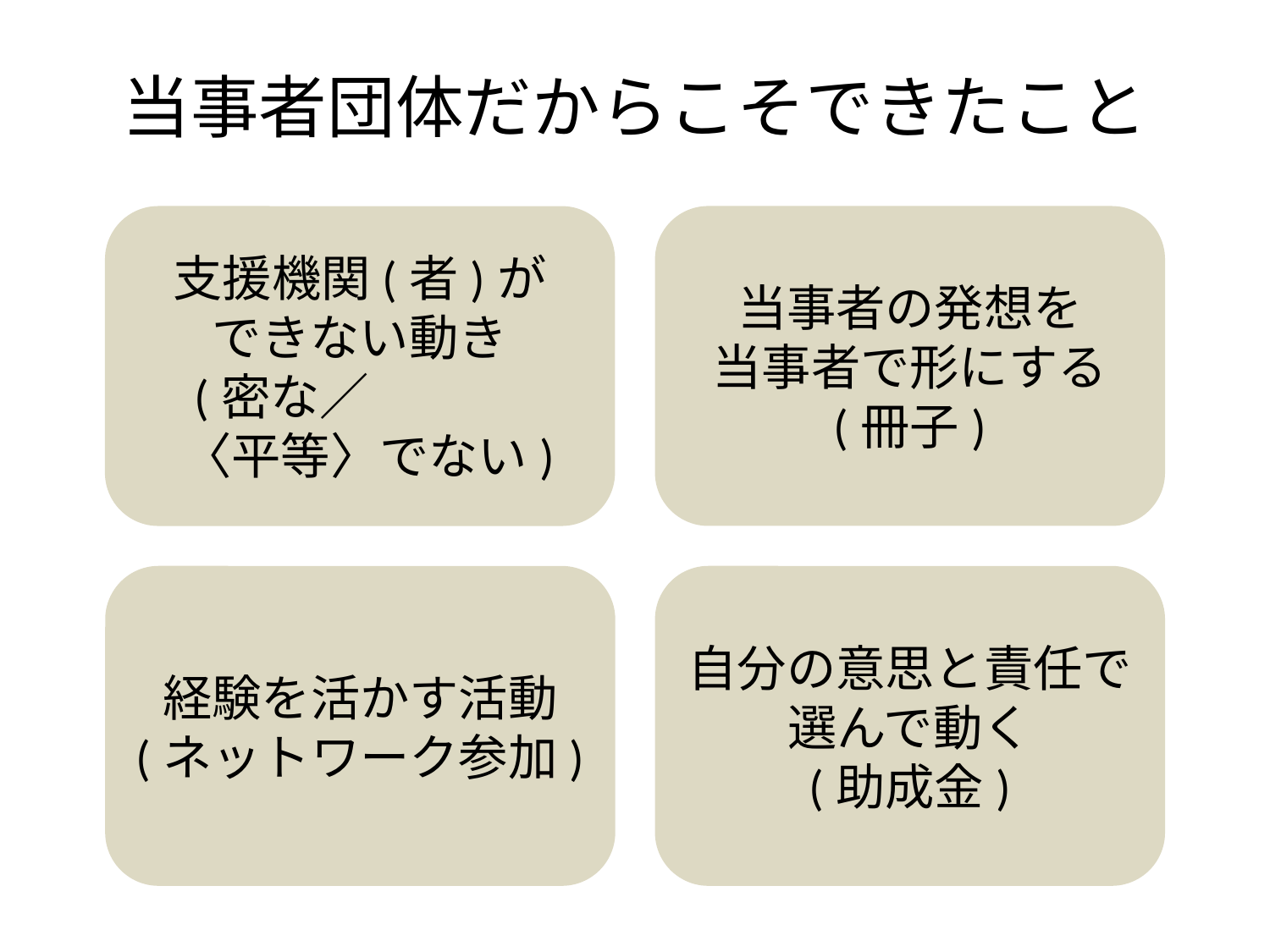

# 当事者団体だからこそできたこと
当事者の発想を
当事者で形にする
(冊子)
支援機関(者)が
できない動き
　(密な／
　〈平等〉でない)
経験を活かす活動
(ネットワーク参加)
自分の意思と責任で選んで動く
(助成金)